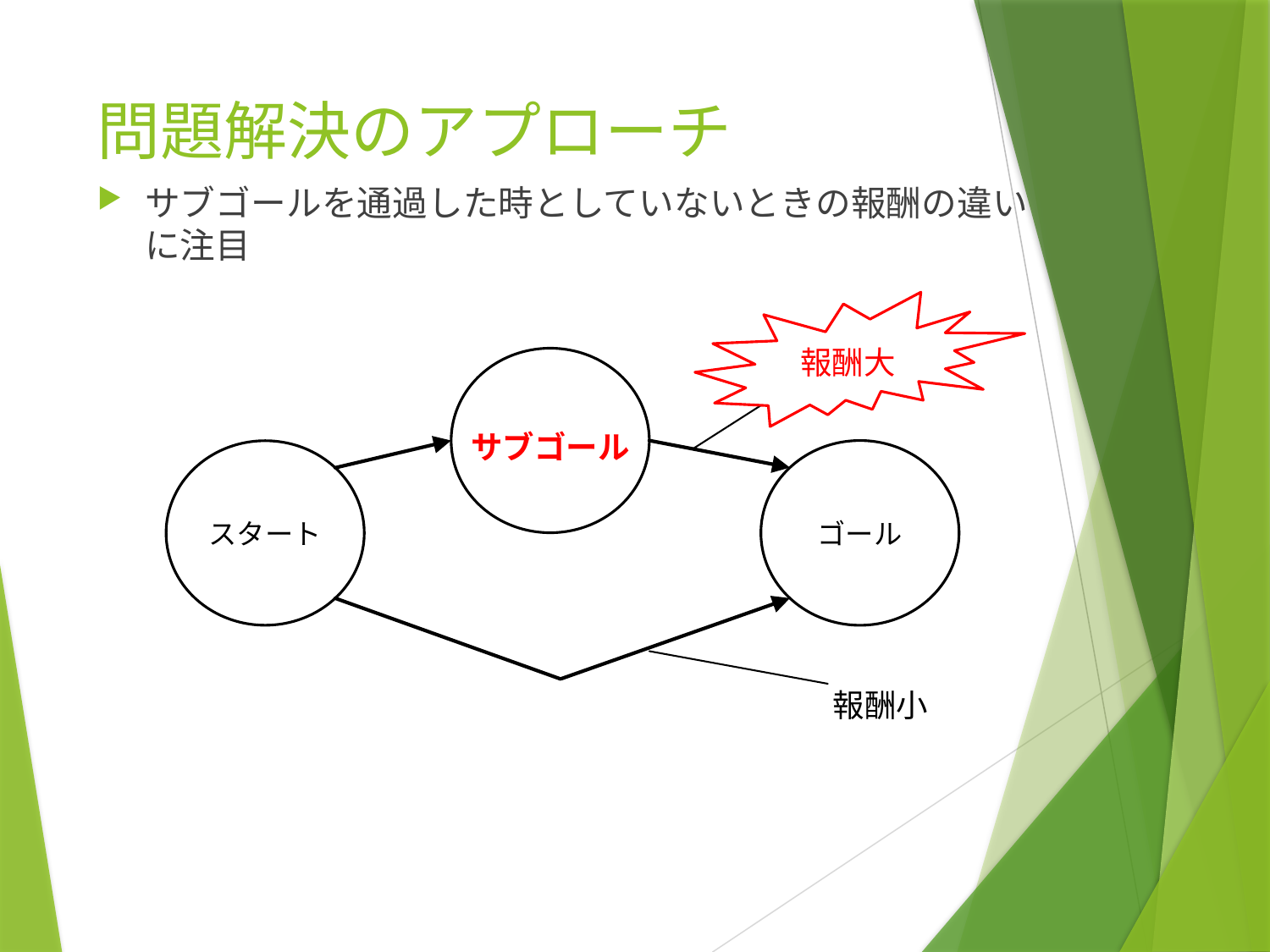

# 問題解決のアプローチ
サブゴールを通過した時としていないときの報酬の違いに注目
報酬大

サブゴール
ゴール
スタート
報酬小